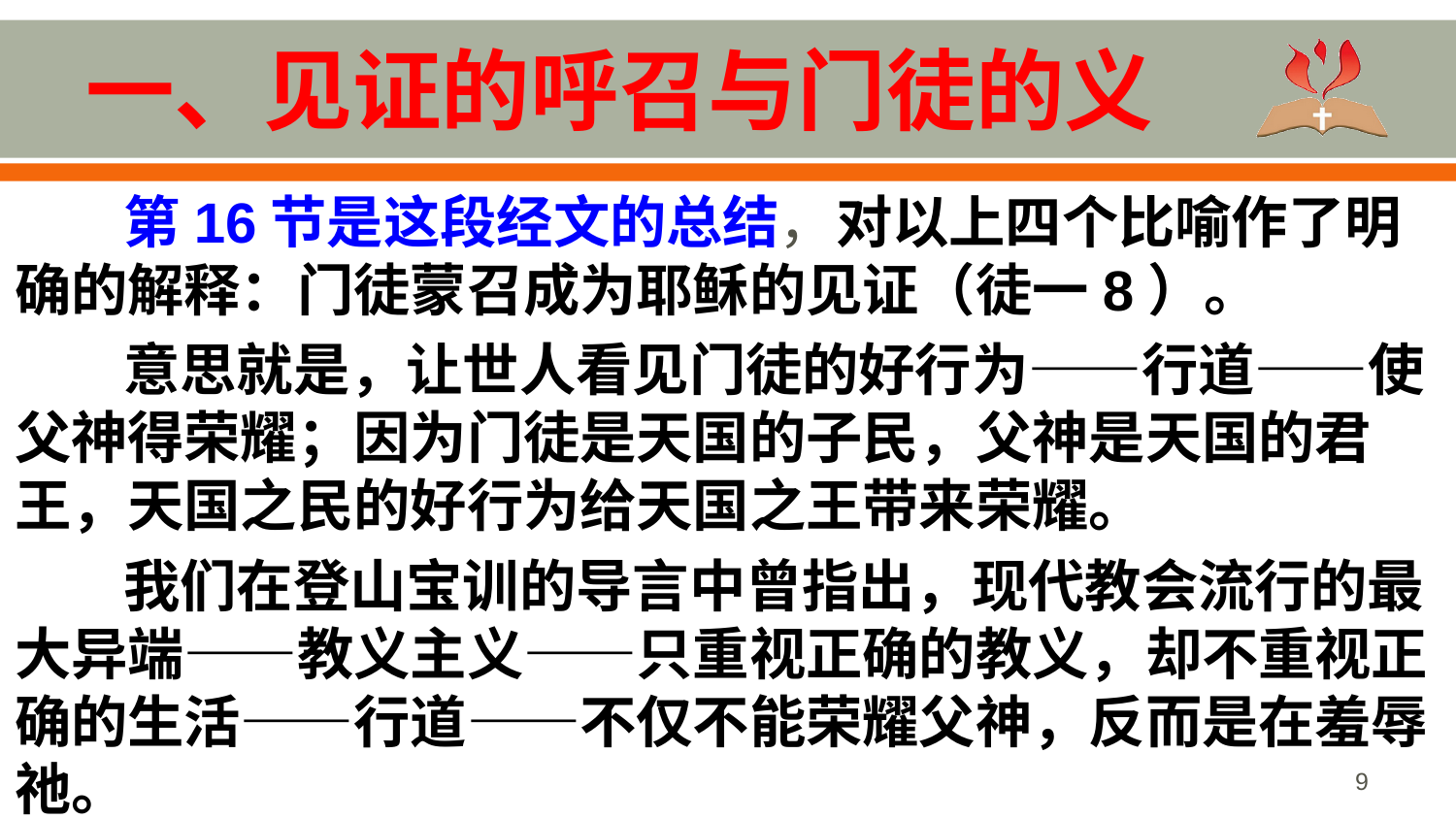

# 一、见证的呼召与门徒的义
第16节是这段经文的总结，对以上四个比喻作了明确的解释：门徒蒙召成为耶稣的见证（徒一8）。
意思就是，让世人看见门徒的好行为——行道——使父神得荣耀；因为门徒是天国的子民，父神是天国的君王，天国之民的好行为给天国之王带来荣耀。
我们在登山宝训的导言中曾指出，现代教会流行的最大异端——教义主义——只重视正确的教义，却不重视正确的生活——行道——不仅不能荣耀父神，反而是在羞辱祂。

9